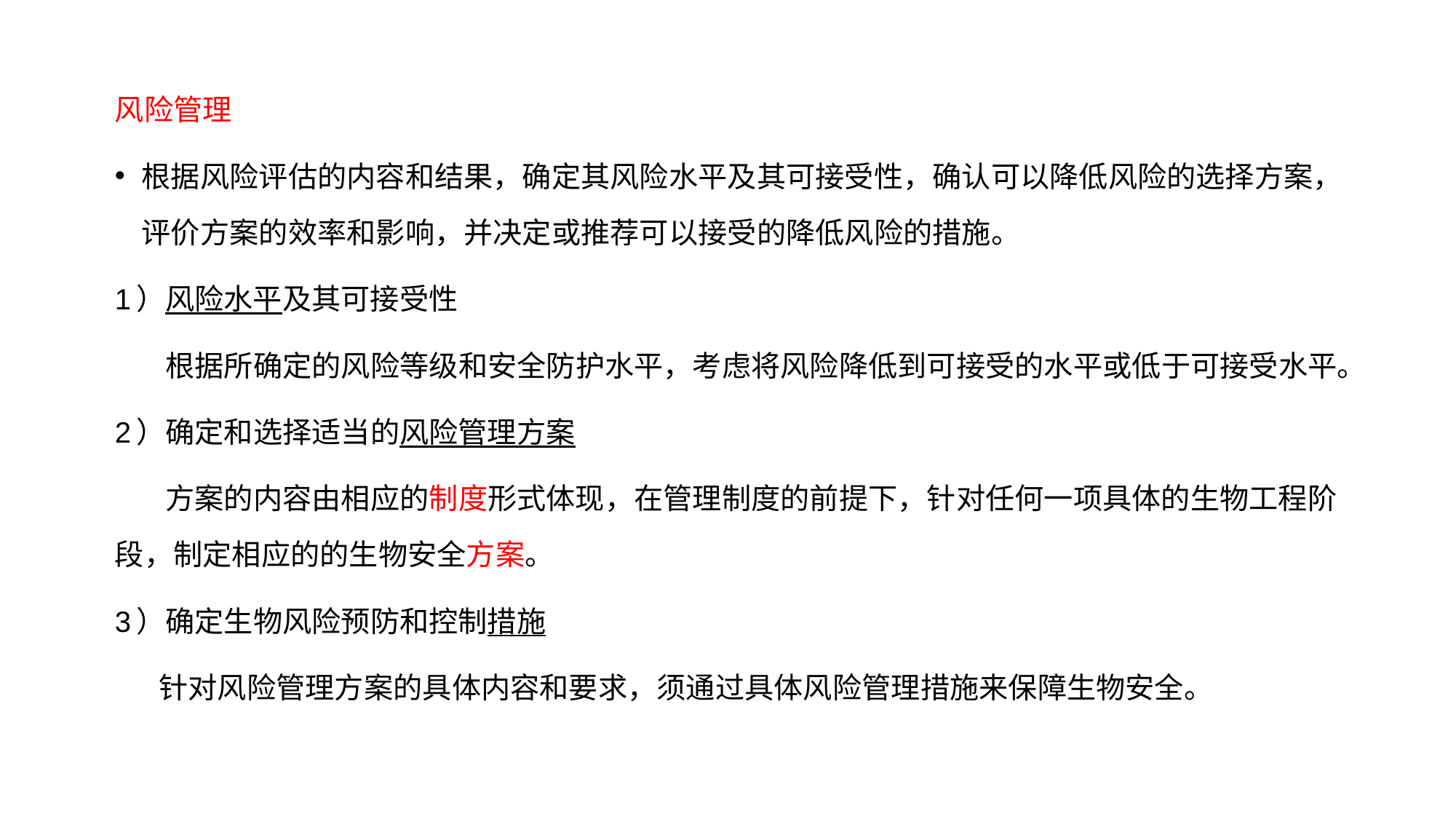

风险管理
根据风险评估的内容和结果，确定其风险水平及其可接受性，确认可以降低风险的选择方案，评价方案的效率和影响，并决定或推荐可以接受的降低风险的措施。
1）风险水平及其可接受性
       根据所确定的风险等级和安全防护水平，考虑将风险降低到可接受的水平或低于可接受水平。
2）确定和选择适当的风险管理方案
       方案的内容由相应的制度形式体现，在管理制度的前提下，针对任何一项具体的生物工程阶段，制定相应的的生物安全方案。
3）确定生物风险预防和控制措施
      针对风险管理方案的具体内容和要求，须通过具体风险管理措施来保障生物安全。